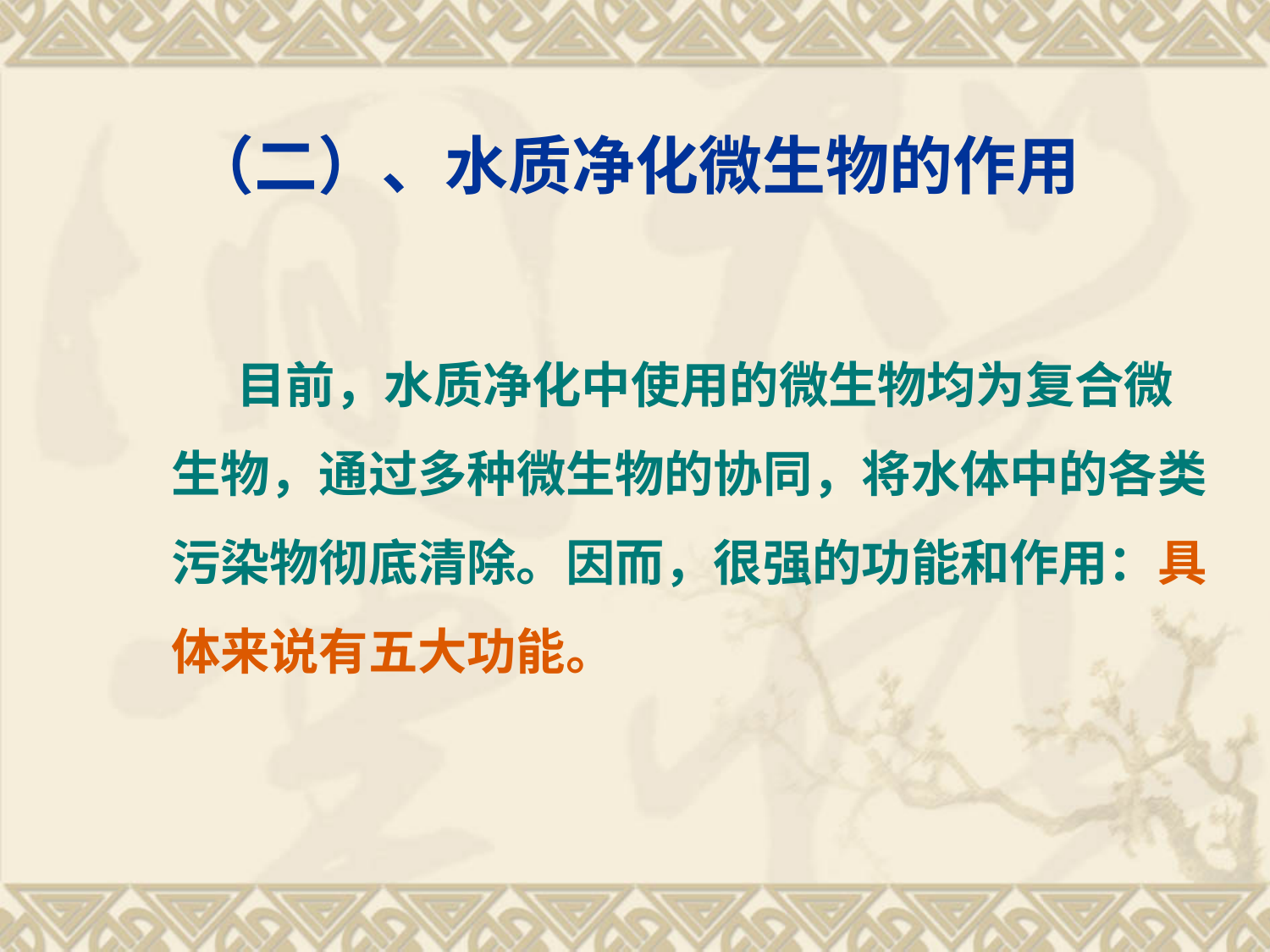

# （二）、水质净化微生物的作用
         目前，水质净化中使用的微生物均为复合微生物，通过多种微生物的协同，将水体中的各类污染物彻底清除。因而，很强的功能和作用：具体来说有五大功能。